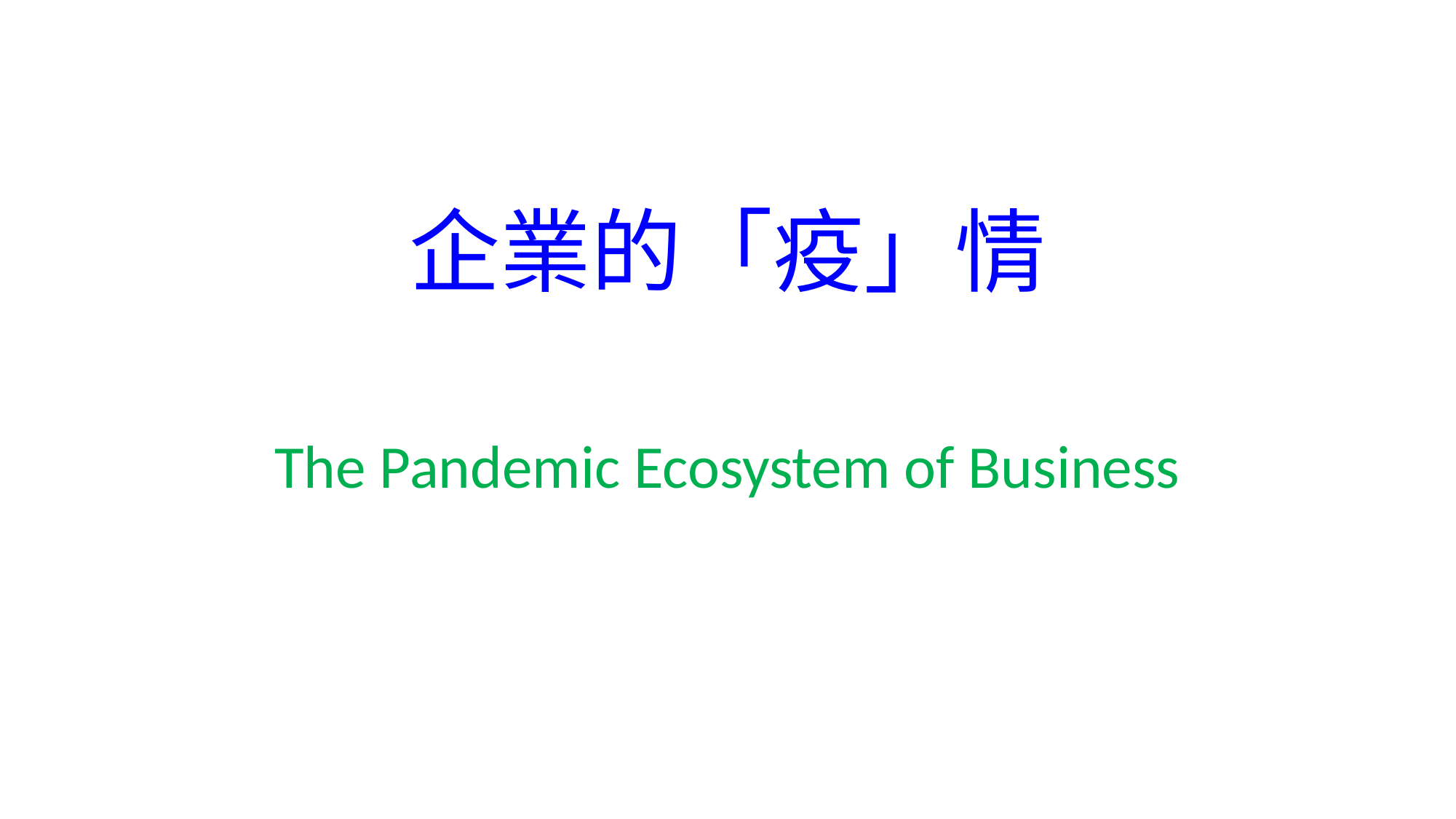

# 企業的「疫」情
The Pandemic Ecosystem of Business